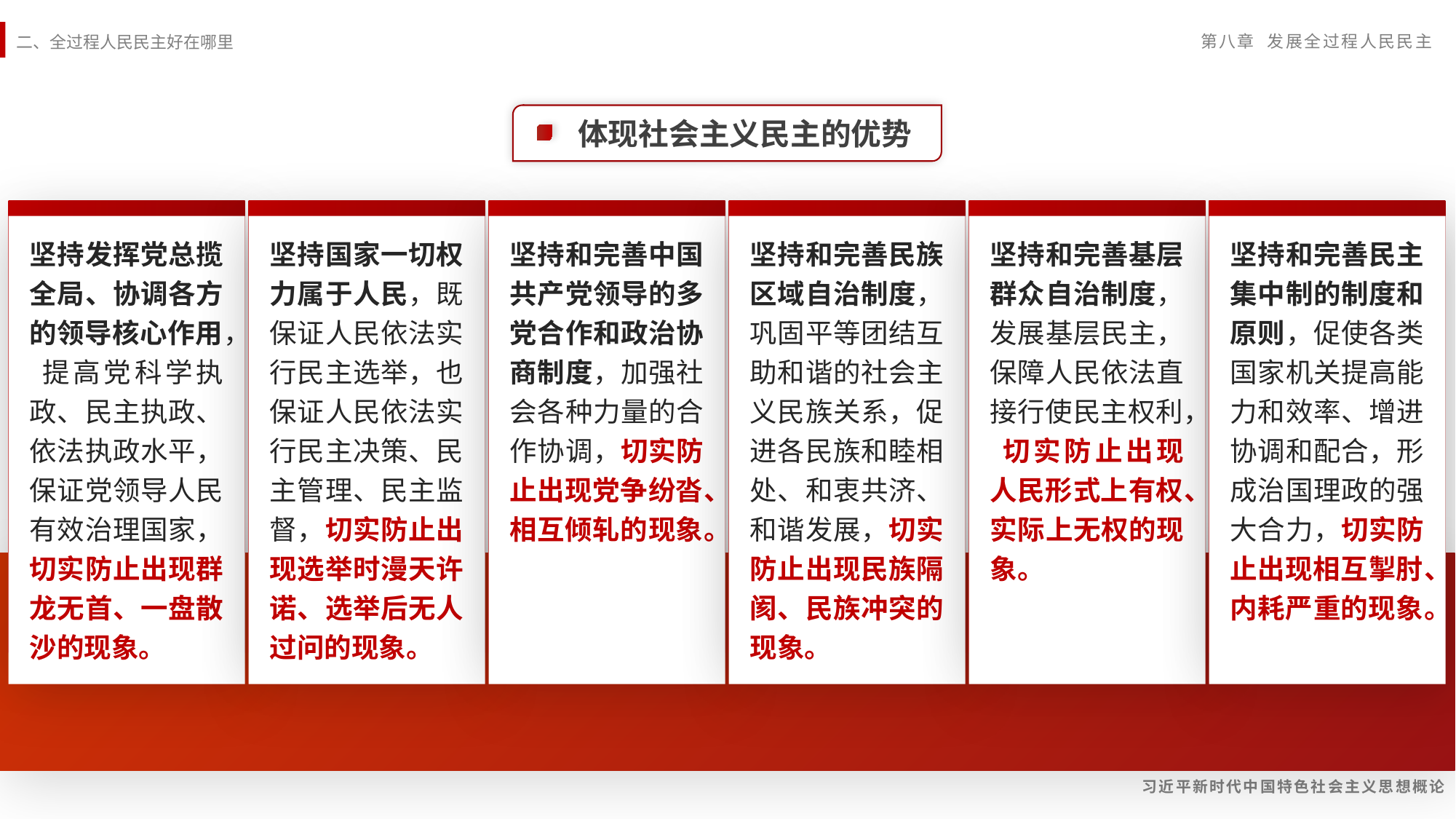

体现社会主义民主的优势

坚持发挥党总揽全局、协调各方的领导核心作用， 提高党科学执政、民主执政、依法执政水平，保证党领导人民有效治理国家，切实防止出现群龙无首、一盘散沙的现象。

坚持国家一切权力属于人民，既保证人民依法实行民主选举，也保证人民依法实行民主决策、民主管理、民主监督，切实防止出现选举时漫天许诺、选举后无人过问的现象。

坚持和完善中国共产党领导的多党合作和政治协商制度，加强社会各种力量的合作协调，切实防止出现党争纷沓、相互倾轧的现象。

坚持和完善民族区域自治制度，巩固平等团结互助和谐的社会主义民族关系，促进各民族和睦相处、和衷共济、和谐发展，切实防止出现民族隔阂、民族冲突的现象。

坚持和完善基层群众自治制度，发展基层民主，保障人民依法直接行使民主权利， 切实防止出现人民形式上有权、实际上无权的现象。

坚持和完善民主集中制的制度和原则，促使各类国家机关提高能力和效率、增进协调和配合，形成治国理政的强大合力，切实防止出现相互掣肘、内耗严重的现象。